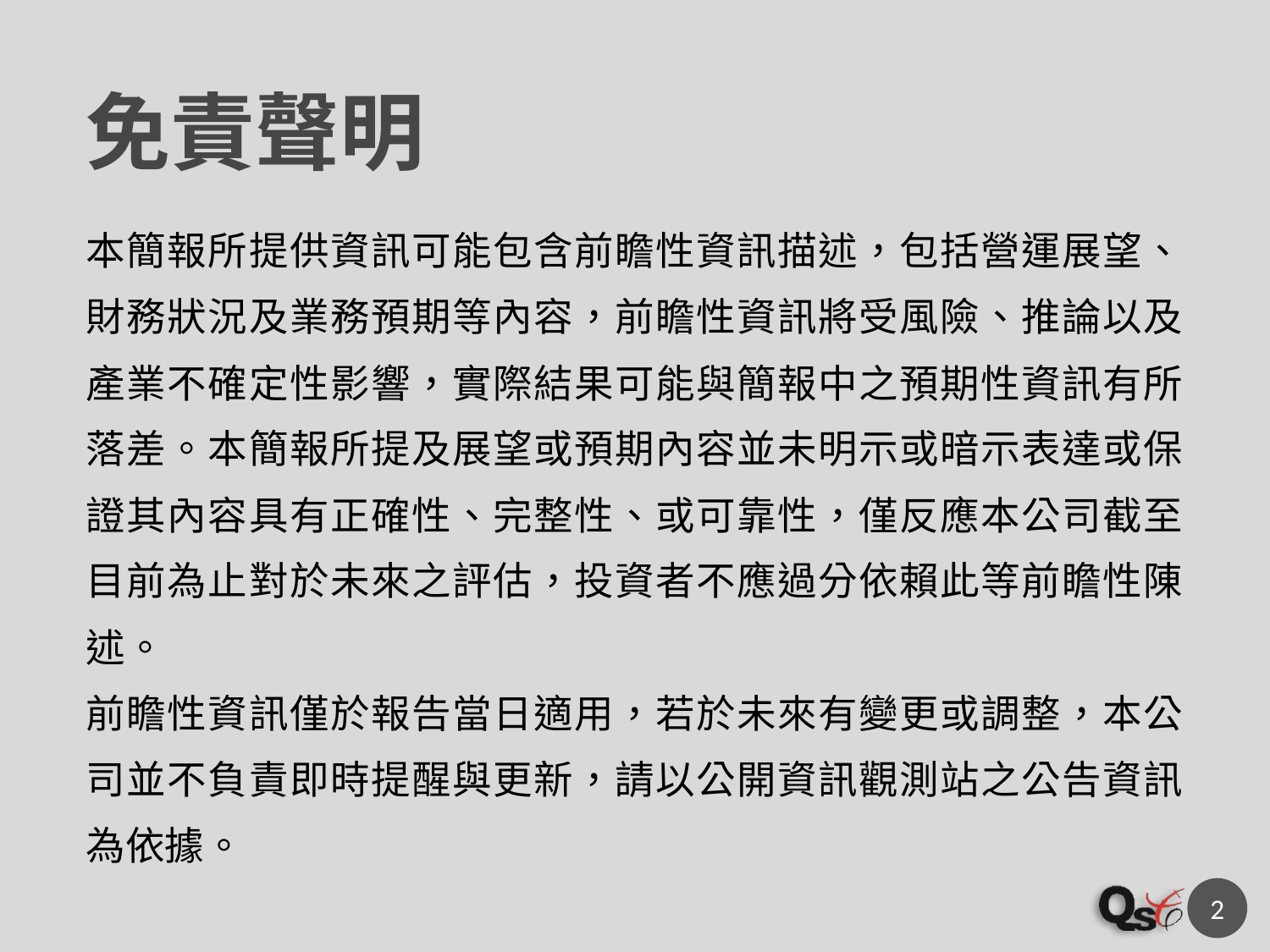

免責聲明
本簡報所提供資訊可能包含前瞻性資訊描述，包括營運展望、財務狀況及業務預期等內容，前瞻性資訊將受風險、推論以及產業不確定性影響，實際結果可能與簡報中之預期性資訊有所落差。本簡報所提及展望或預期內容並未明示或暗示表達或保證其內容具有正確性、完整性、或可靠性，僅反應本公司截至目前為止對於未來之評估，投資者不應過分依賴此等前瞻性陳述。
前瞻性資訊僅於報告當日適用，若於未來有變更或調整，本公司並不負責即時提醒與更新，請以公開資訊觀測站之公告資訊為依據。